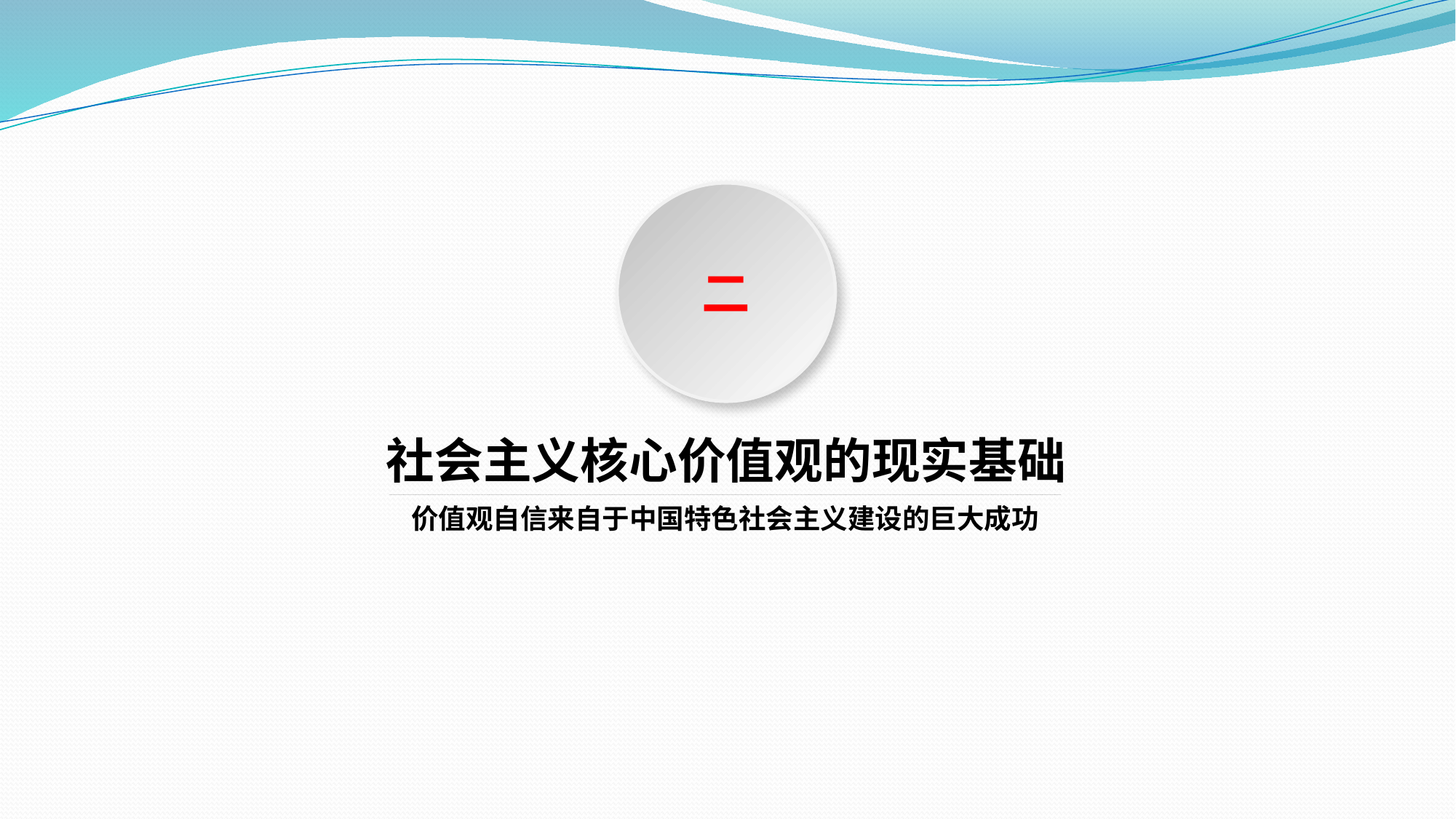

二
社会主义核心价值观的现实基础
价值观自信来自于中国特色社会主义建设的巨大成功